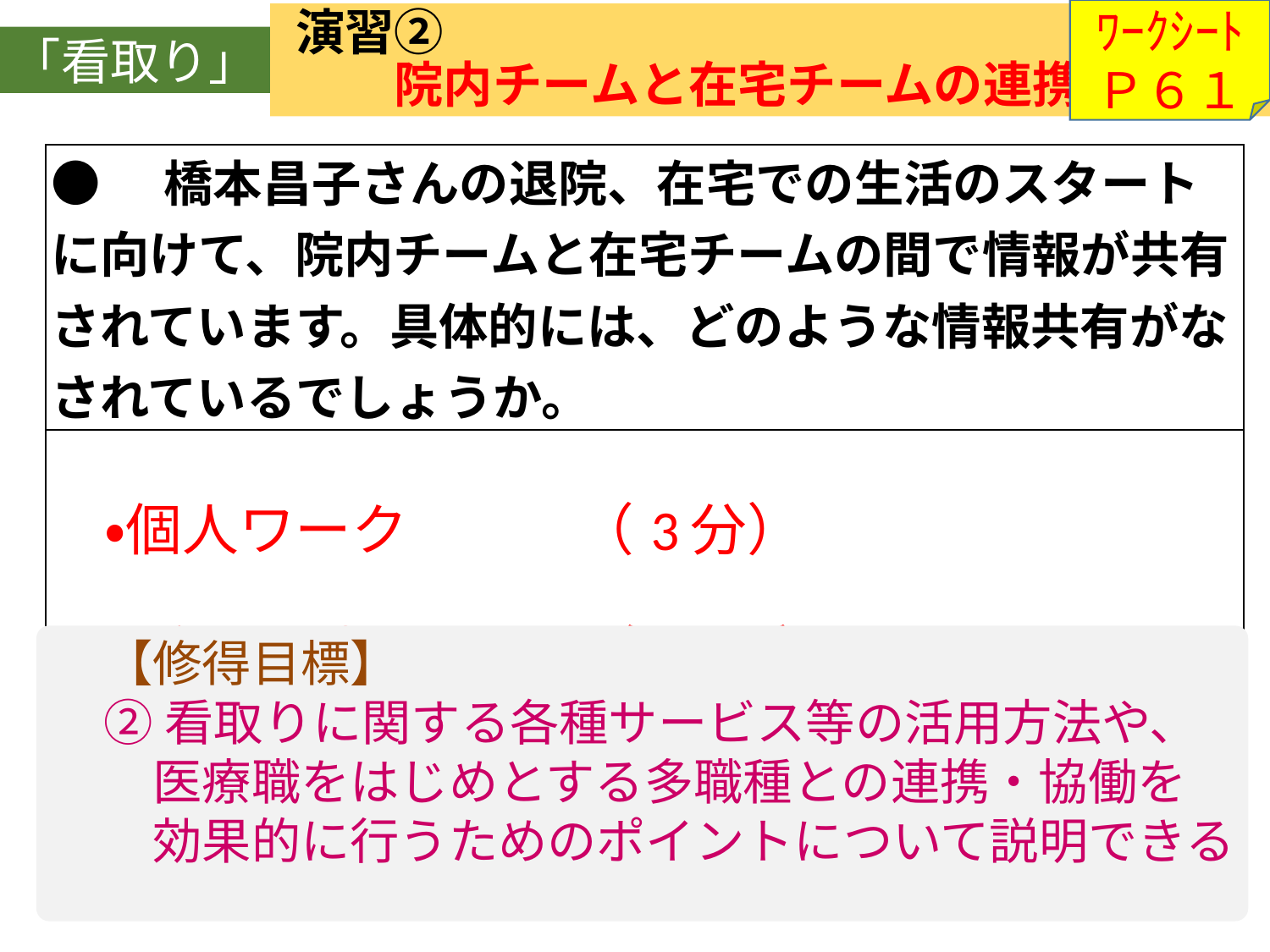

演習②
　　院内チームと在宅チームの連携
ﾜｰｸｼｰﾄ
Ｐ６１
「看取り」
| ●　橋本昌子さんの退院、在宅での生活のスタートに向けて、院内チームと在宅チームの間で情報が共有されています。具体的には、どのような情報共有がなされているでしょうか。 |
| --- |
| ・個人ワーク　　　（3分） 　・グループワーク　（10分） |
【修得目標】
②看取りに関する各種サービス等の活用方法や、
　医療職をはじめとする多職種との連携・協働を
　効果的に行うためのポイントについて説明できる